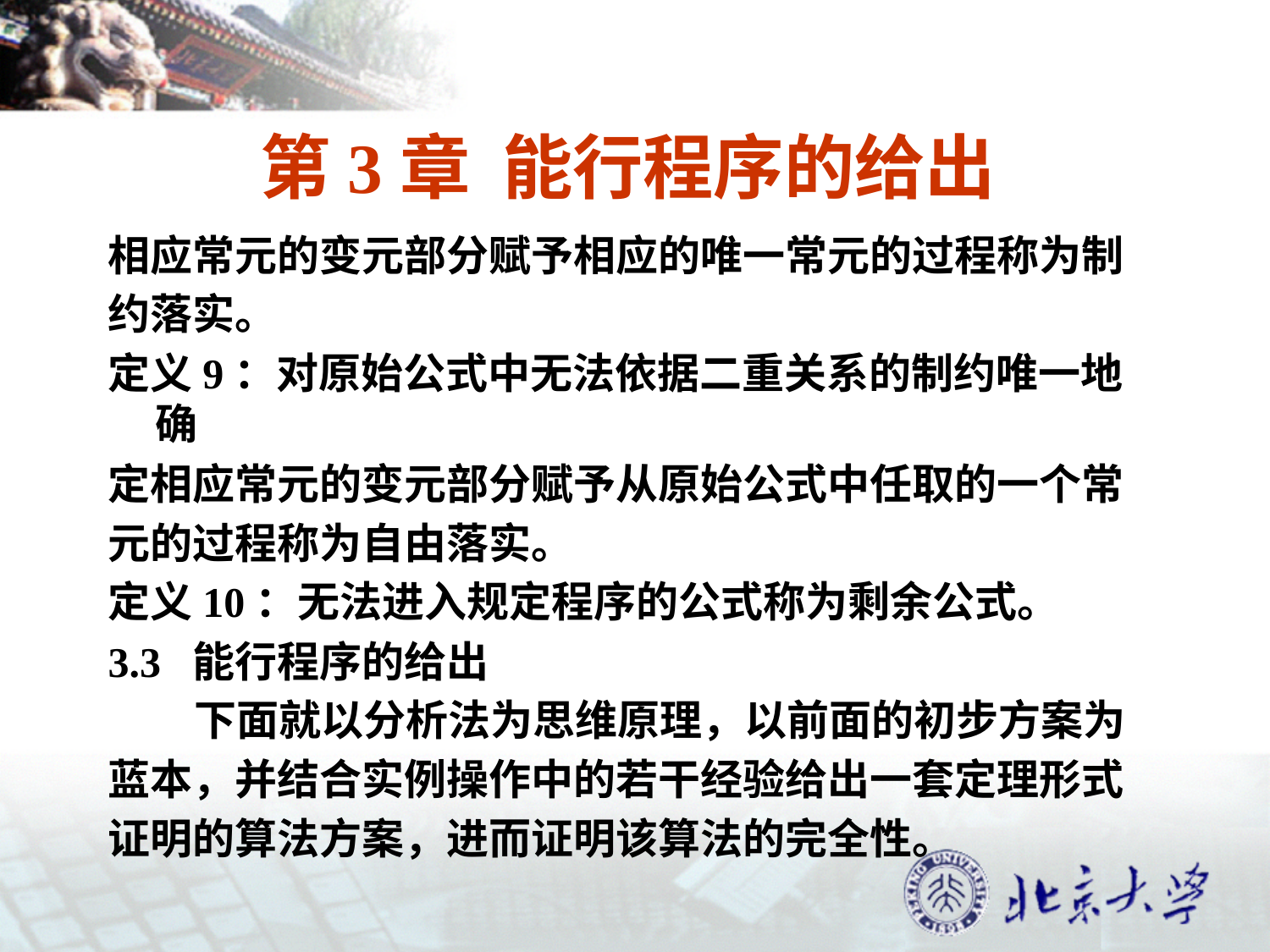

# 第3章  能行程序的给出
相应常元的变元部分赋予相应的唯一常元的过程称为制
约落实。
定义9：对原始公式中无法依据二重关系的制约唯一地确
定相应常元的变元部分赋予从原始公式中任取的一个常
元的过程称为自由落实。
定义10：无法进入规定程序的公式称为剩余公式。
3.3  能行程序的给出
        下面就以分析法为思维原理，以前面的初步方案为
蓝本，并结合实例操作中的若干经验给出一套定理形式
证明的算法方案，进而证明该算法的完全性。